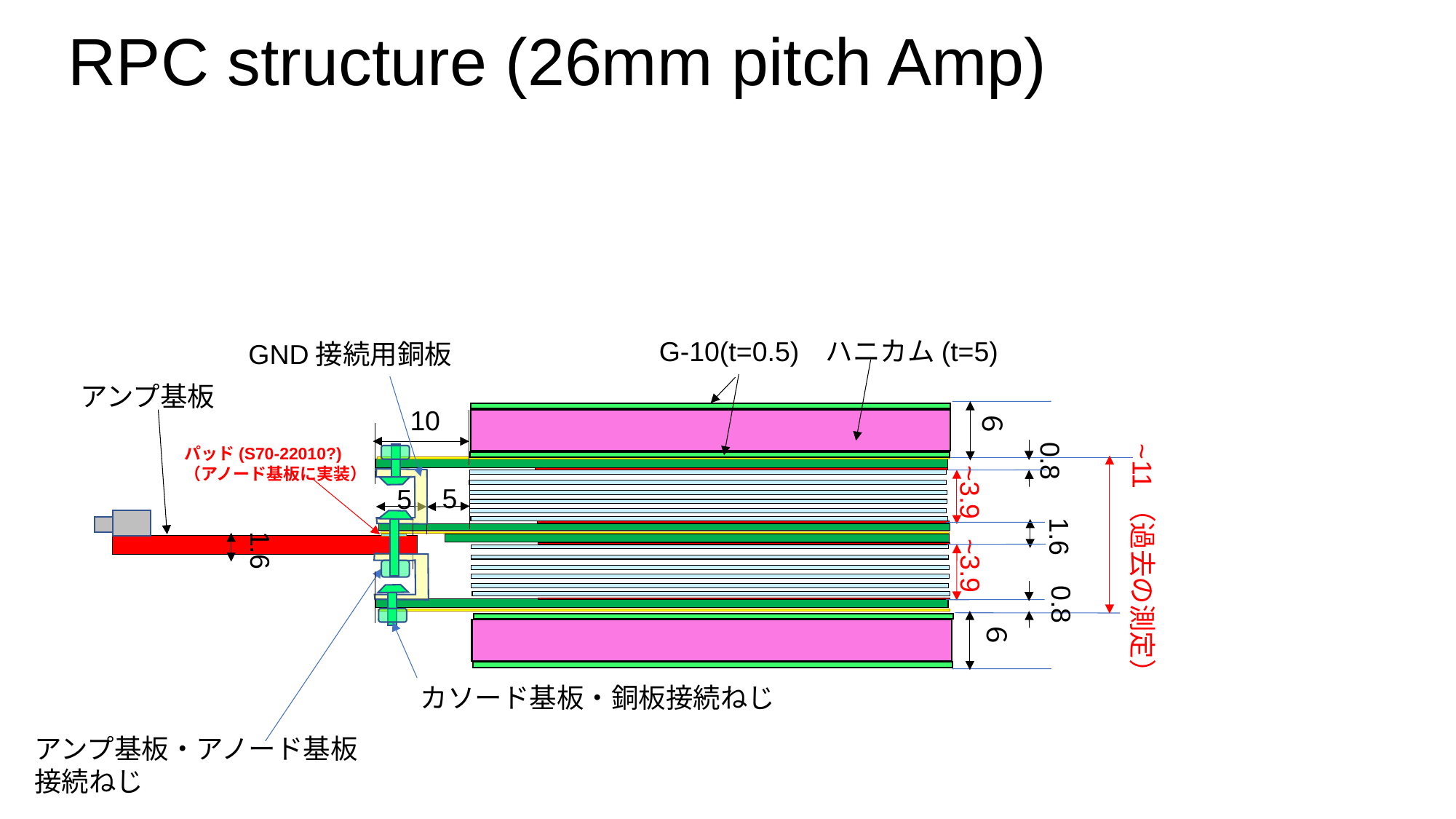

# RPC structure (26mm pitch Amp)

ハニカム(t=5)
G-10(t=0.5)
GND接続用銅板

アンプ基板

10
６

パッド(S70-22010?)
（アノード基板に実装）
0.8

~3.9
5
5

1.6

1.6
~11（過去の測定）
~3.9

0.8
６

カソード基板・銅板接続ねじ

アンプ基板・アノード基板
接続ねじ
97